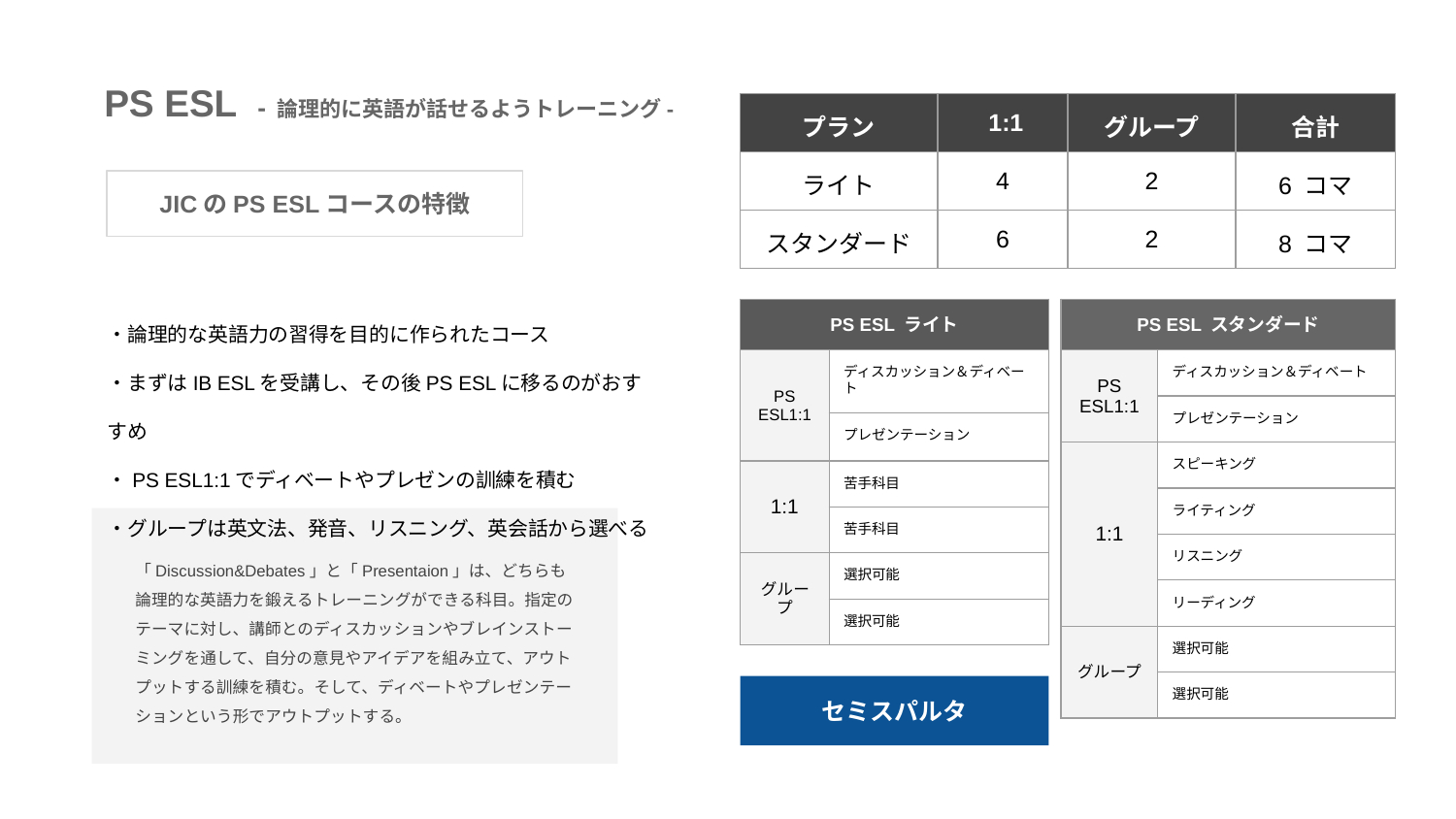

PS ESL  - 論理的に英語が話せるようトレーニング-
| プラン | 1:1 | グループ | 合計 |
| --- | --- | --- | --- |
| ライト | 4 | 2 | 6 コマ |
| スタンダード | 6 | 2 | 8 コマ |
JICのPS ESLコースの特徴
・論理的な英語力の習得を目的に作られたコース
・まずはIB ESLを受講し、その後PS ESLに移るのがおすすめ
・PS ESL1:1でディベートやプレゼンの訓練を積む
・グループは英文法、発音、リスニング、英会話から選べる
| PS ESL ライト |  |
| --- | --- |
| PS ESL1:1 | ディスカッション＆ディベート |
|  | プレゼンテーション |
| 1:1 | 苦手科目 |
|  | 苦手科目 |
| グループ | 選択可能 |
|  | 選択可能 |
| PS ESL スタンダード |  |
| --- | --- |
| PS ESL1:1 | ディスカッション＆ディベート |
|  | プレゼンテーション |
| 1:1 | スピーキング |
|  | ライティング |
|  | リスニング |
|  | リーディング |
| グループ | 選択可能 |
|  | 選択可能 |

「Discussion&Debates」と「Presentaion」は、どちらも論理的な英語力を鍛えるトレーニングができる科目。指定のテーマに対し、講師とのディスカッションやブレインストーミングを通して、自分の意見やアイデアを組み立て、アウトプットする訓練を積む。そして、ディベートやプレゼンテーションという形でアウトプットする。

セミスパルタ